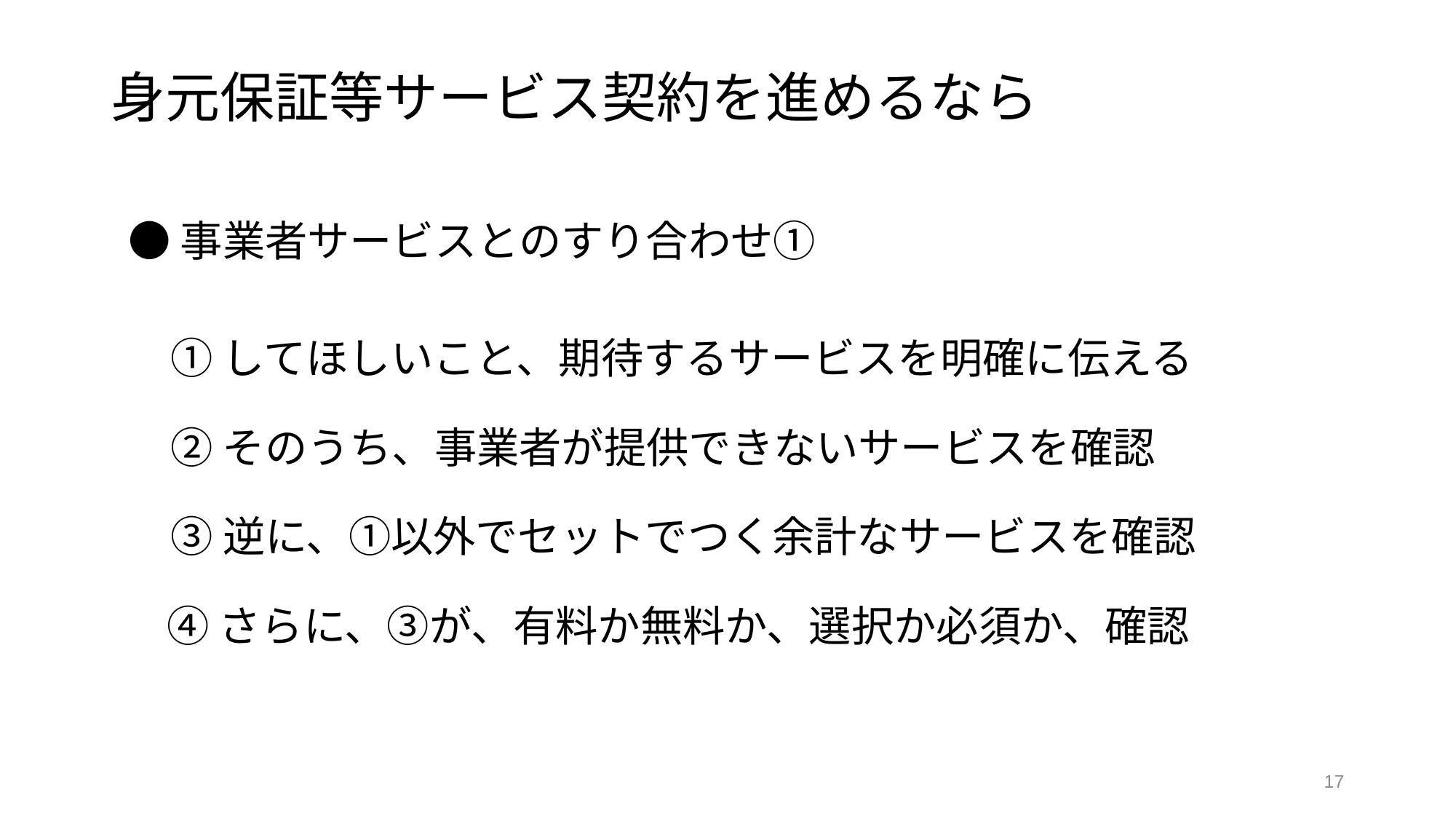

# 身元保証等サービス契約を進めるなら

　● 事業者サービスとのすり合わせ①

　　① してほしいこと、期待するサービスを明確に伝える

　　② そのうち、事業者が提供できないサービスを確認

　　③ 逆に、①以外でセットでつく余計なサービスを確認

 　  ④ さらに、③が、有料か無料か、選択か必須か、確認

17